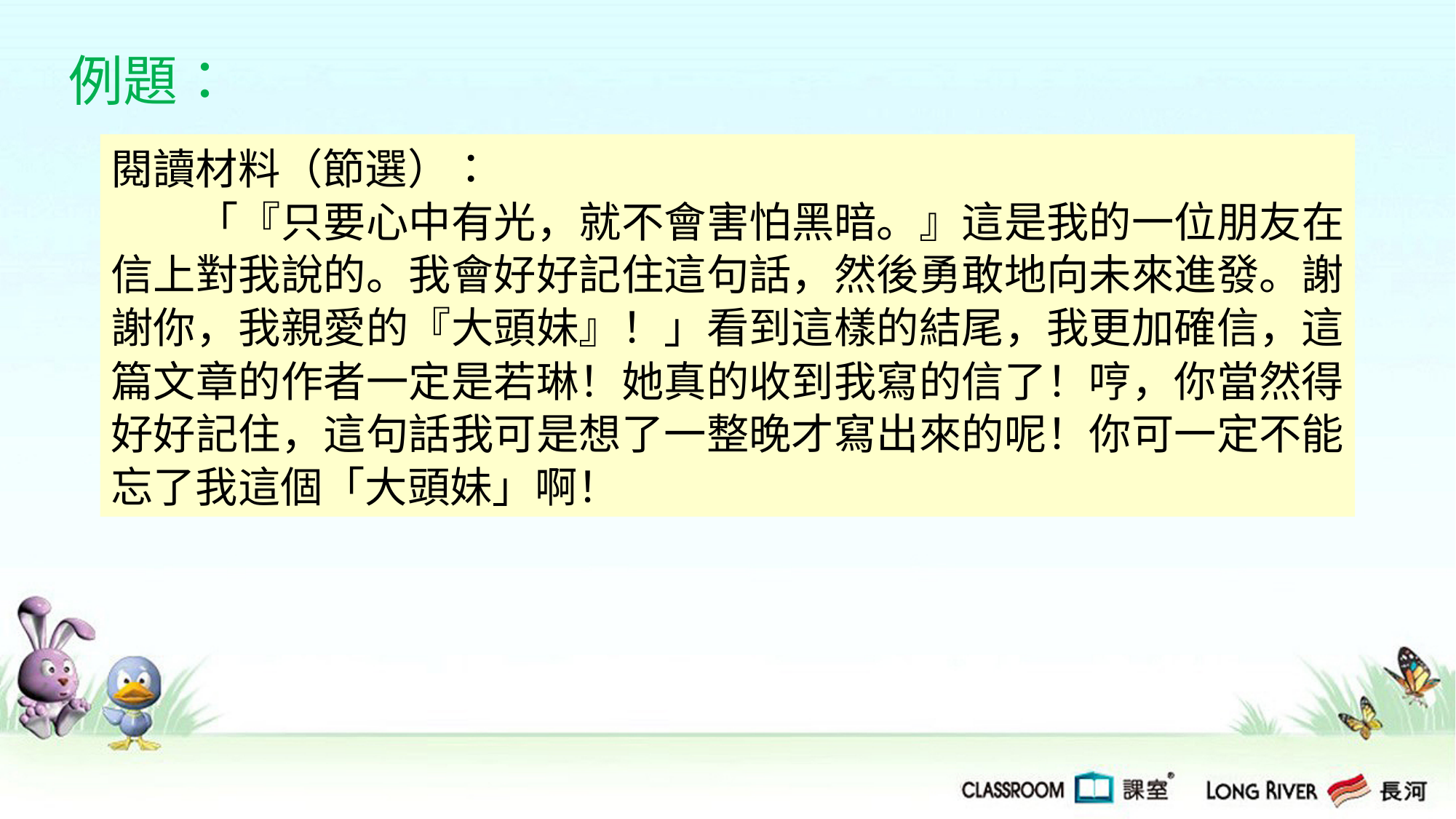

例題：
閱讀材料（節選）：
　　「『只要心中有光，就不會害怕黑暗。』這是我的一位朋友在信上對我說的。我會好好記住這句話，然後勇敢地向未來進發。謝謝你，我親愛的『大頭妹』！」看到這樣的結尾，我更加確信，這篇文章的作者一定是若琳！她真的收到我寫的信了！哼，你當然得好好記住，這句話我可是想了一整晚才寫出來的呢！你可一定不能忘了我這個「大頭妹」啊！